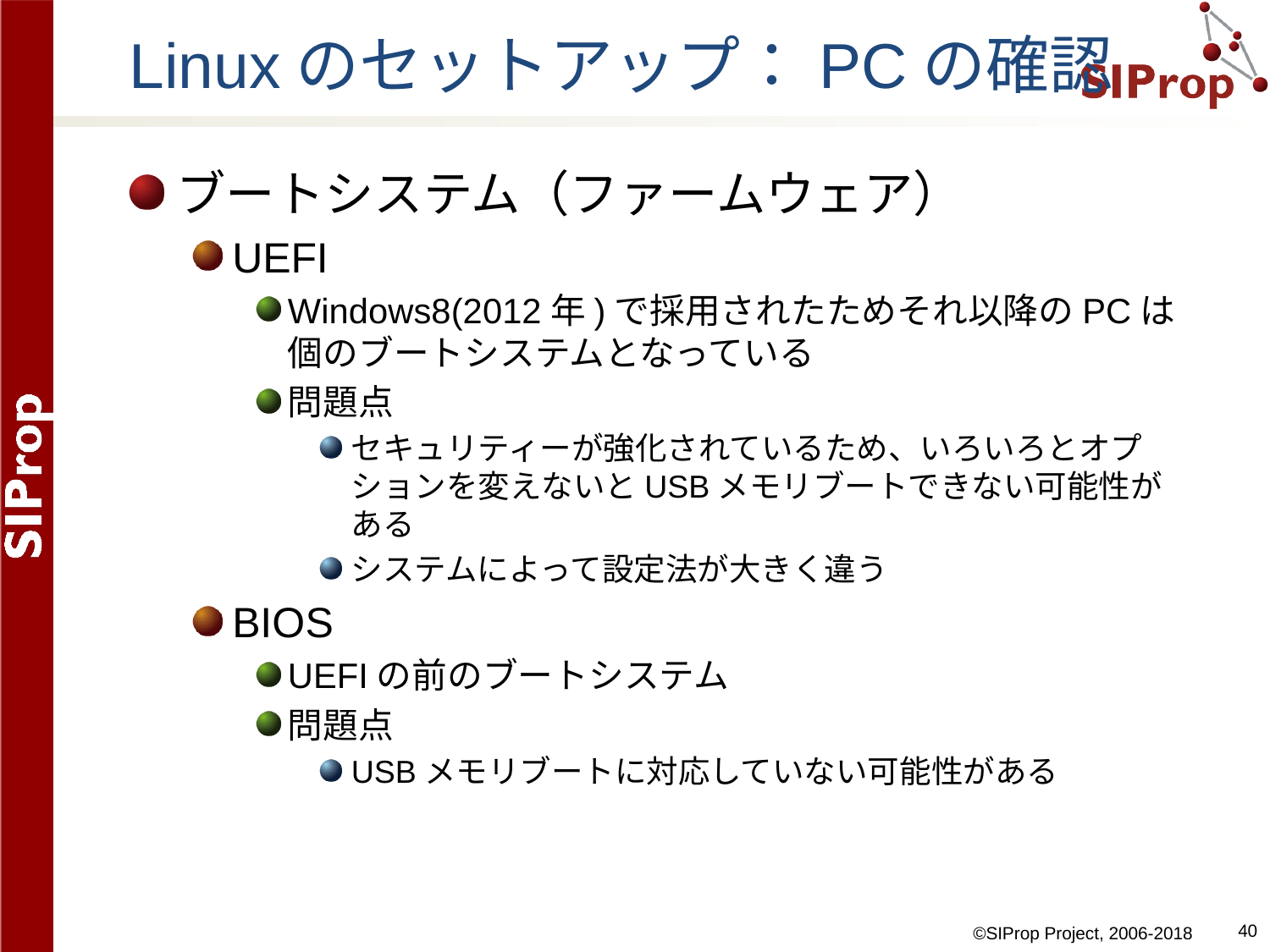

# Linuxのセットアップ：PCの確認
ブートシステム（ファームウェア）
UEFI
Windows8(2012年)で採用されたためそれ以降のPCは個のブートシステムとなっている
問題点
セキュリティーが強化されているため、いろいろとオプションを変えないとUSBメモリブートできない可能性がある
システムによって設定法が大きく違う
BIOS
UEFIの前のブートシステム
問題点
USBメモリブートに対応していない可能性がある